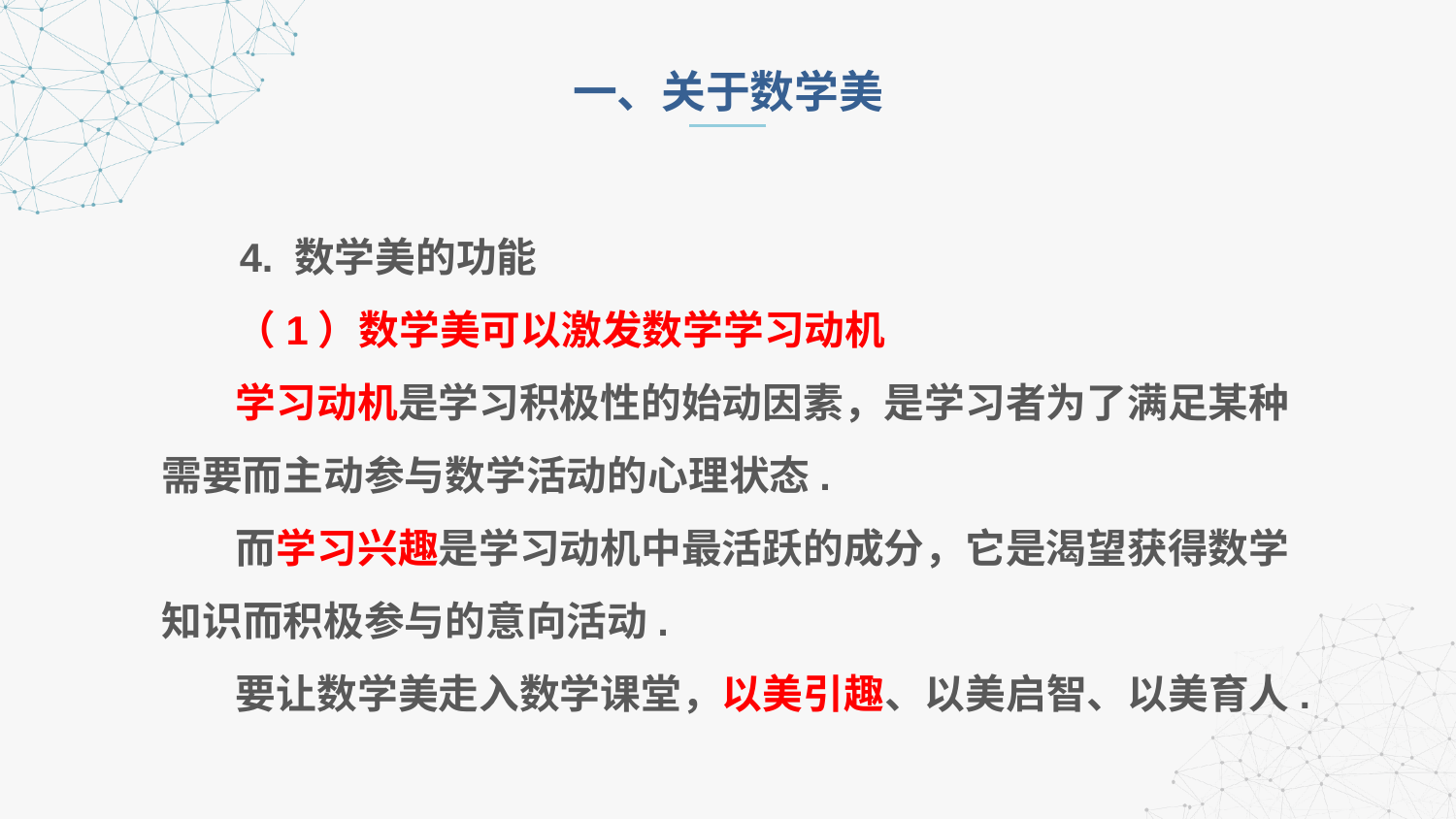

一、关于数学美
       4. 数学美的功能
       （1）数学美可以激发数学学习动机
       学习动机是学习积极性的始动因素，是学习者为了满足某种需要而主动参与数学活动的心理状态.
       而学习兴趣是学习动机中最活跃的成分，它是渴望获得数学知识而积极参与的意向活动.
       要让数学美走入数学课堂，以美引趣、以美启智、以美育人.